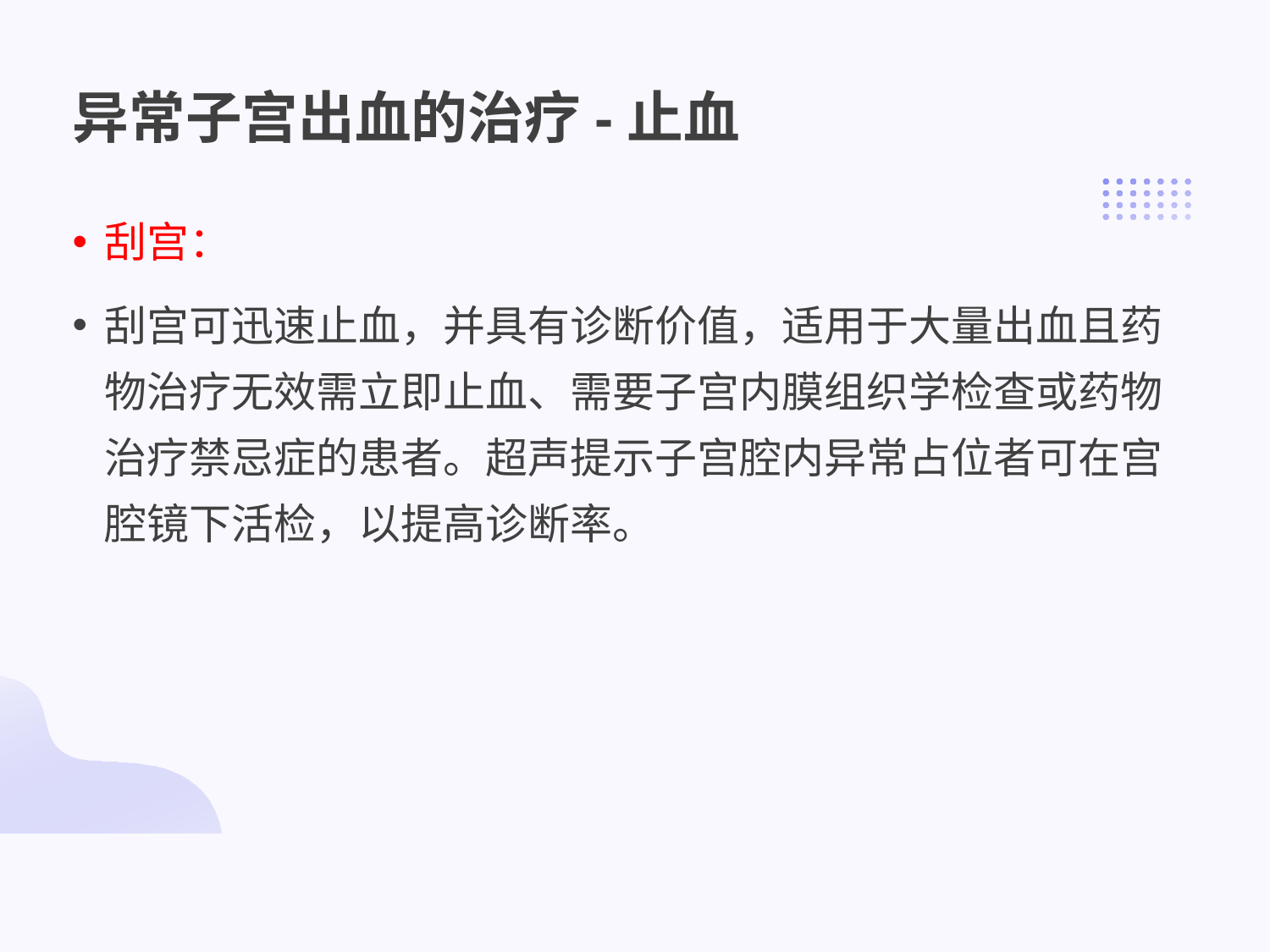

# 异常子宫出血的治疗-止血
刮宫：
刮宫可迅速止血，并具有诊断价值，适用于大量出血且药物治疗无效需立即止血、需要子宫内膜组织学检查或药物治疗禁忌症的患者。超声提示子宫腔内异常占位者可在宫腔镜下活检，以提高诊断率。